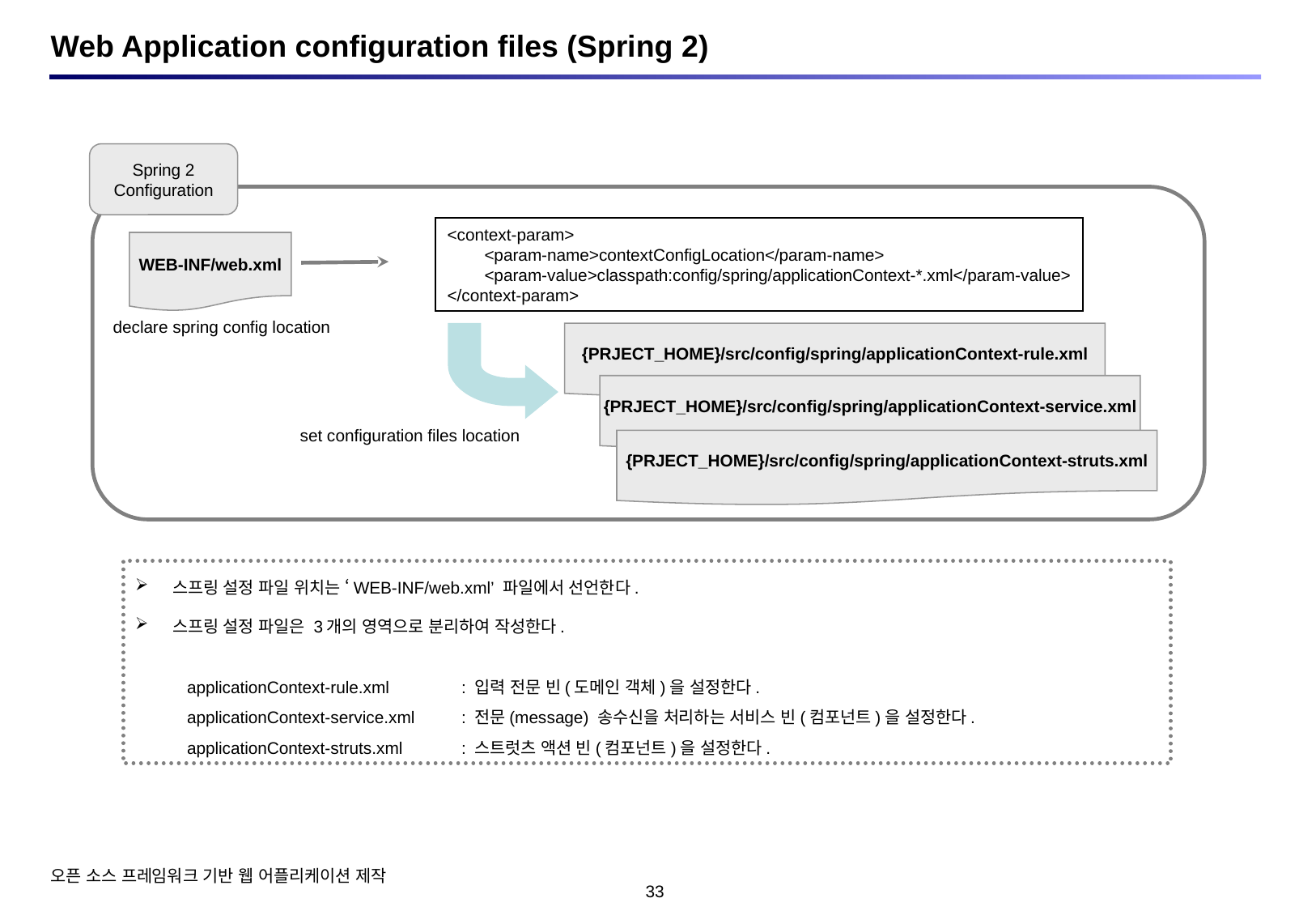

# Web Application configuration files (Spring 2)
Spring 2
Configuration

<context-param>
        <param-name>contextConfigLocation</param-name>
        <param-value>classpath:config/spring/applicationContext-*.xml</param-value>
</context-param>
WEB-INF/web.xml

declare spring config location

{PRJECT_HOME}/src/config/spring/applicationContext-rule.xml
{PRJECT_HOME}/src/config/spring/applicationContext-service.xml
set configuration files location
{PRJECT_HOME}/src/config/spring/applicationContext-struts.xml
 스프링 설정 파일 위치는 ‘WEB-INF/web.xml’ 파일에서 선언한다.
 스프링 설정 파일은 3개의 영역으로 분리하여 작성한다.
     applicationContext-rule.xml	: 입력 전문 빈(도메인 객체)을 설정한다.
     applicationContext-service.xml	: 전문(message) 송수신을 처리하는 서비스 빈(컴포넌트)을 설정한다.
     applicationContext-struts.xml	: 스트럿츠 액션 빈(컴포넌트)을 설정한다.